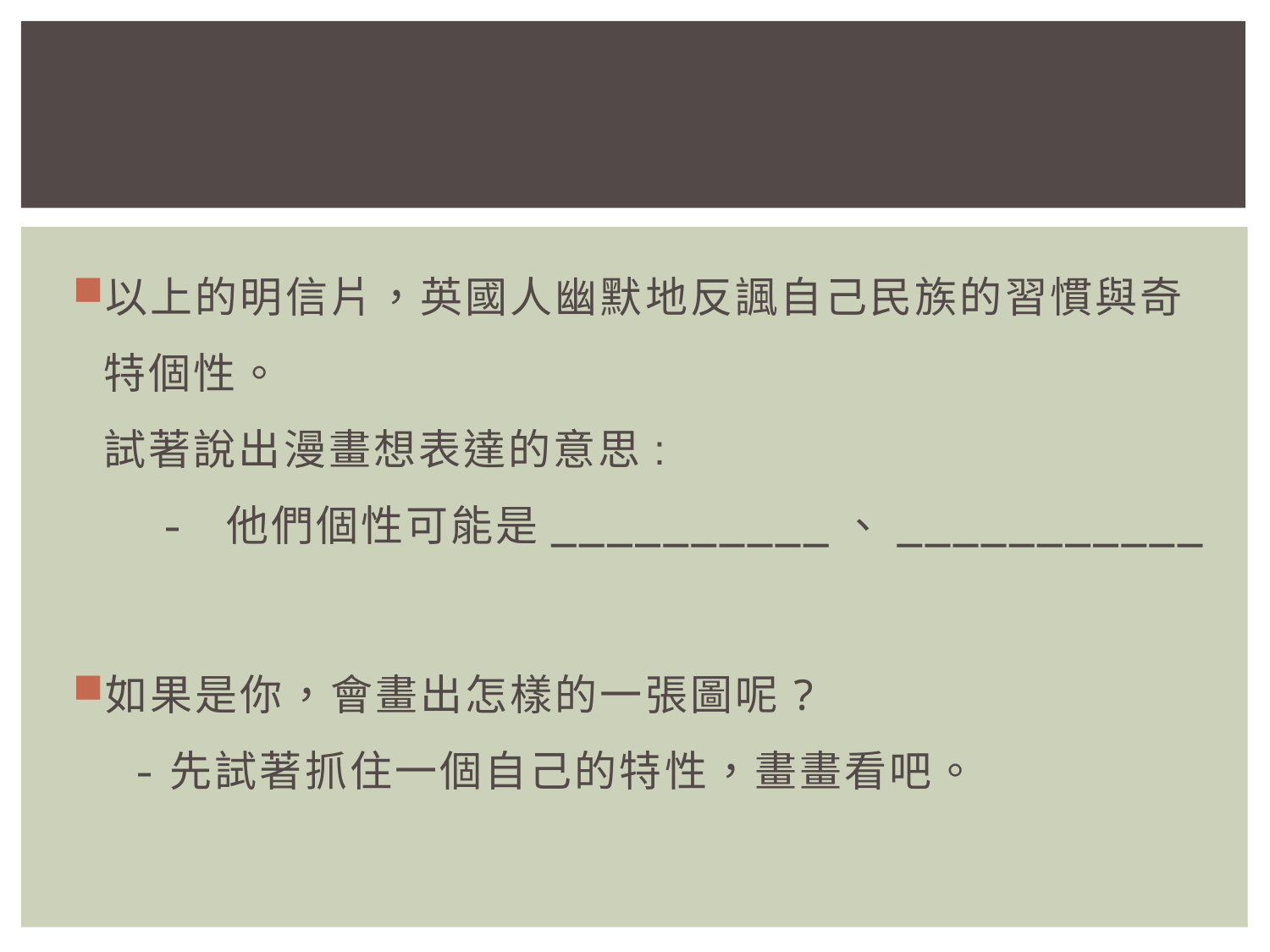

以上的明信片，英國人幽默地反諷自己民族的習慣與奇特個性。
試著說出漫畫想表達的意思:
  - 他們個性可能是__________、___________

如果是你，會畫出怎樣的一張圖呢?
 -先試著抓住一個自己的特性，畫畫看吧。